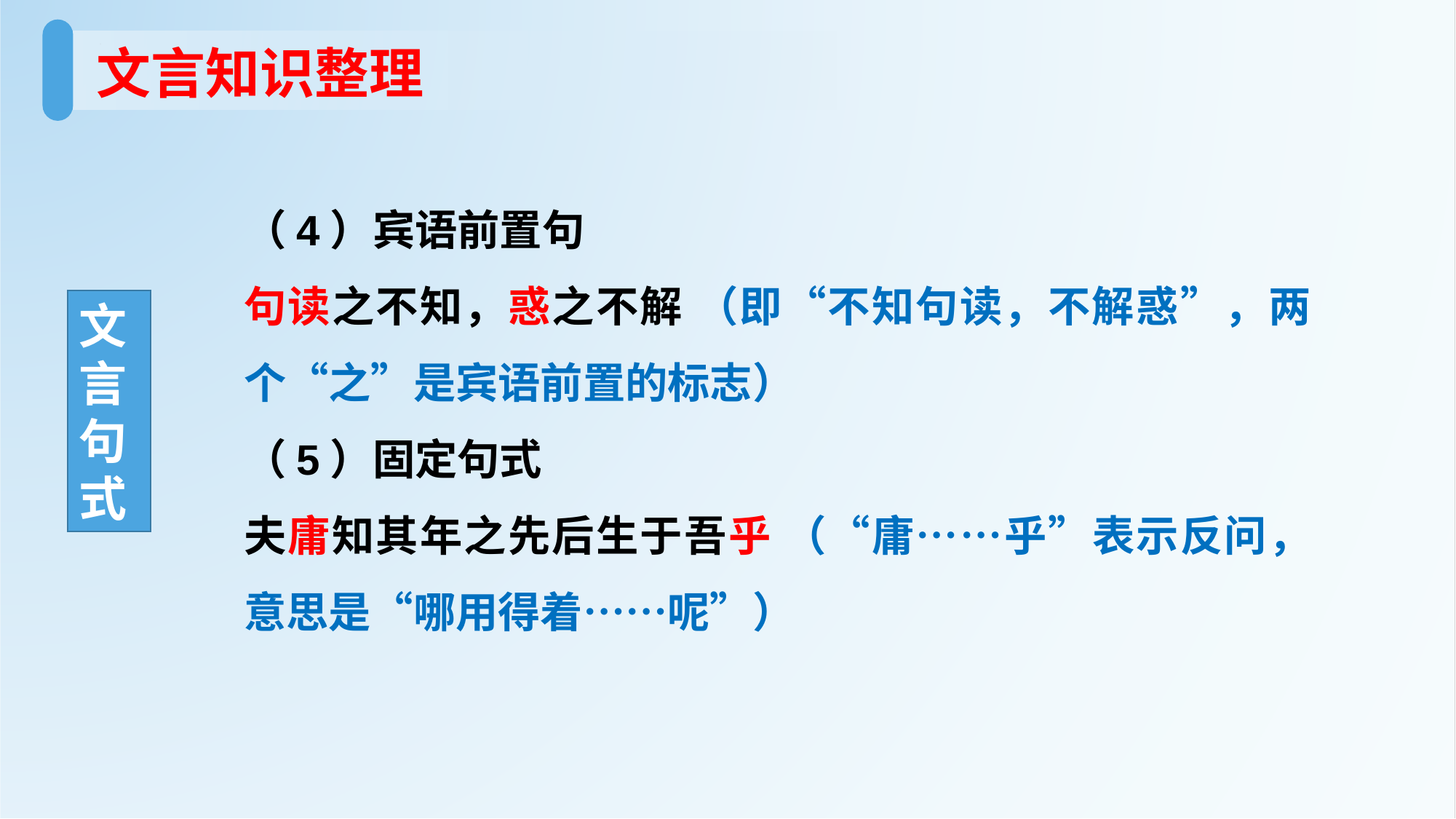

文言知识整理
（4）宾语前置句
句读之不知，惑之不解 （即“不知句读，不解惑”，两个“之”是宾语前置的标志）
（5）固定句式
夫庸知其年之先后生于吾乎 （“庸……乎”表示反问，意思是“哪用得着……呢”）
文言句式